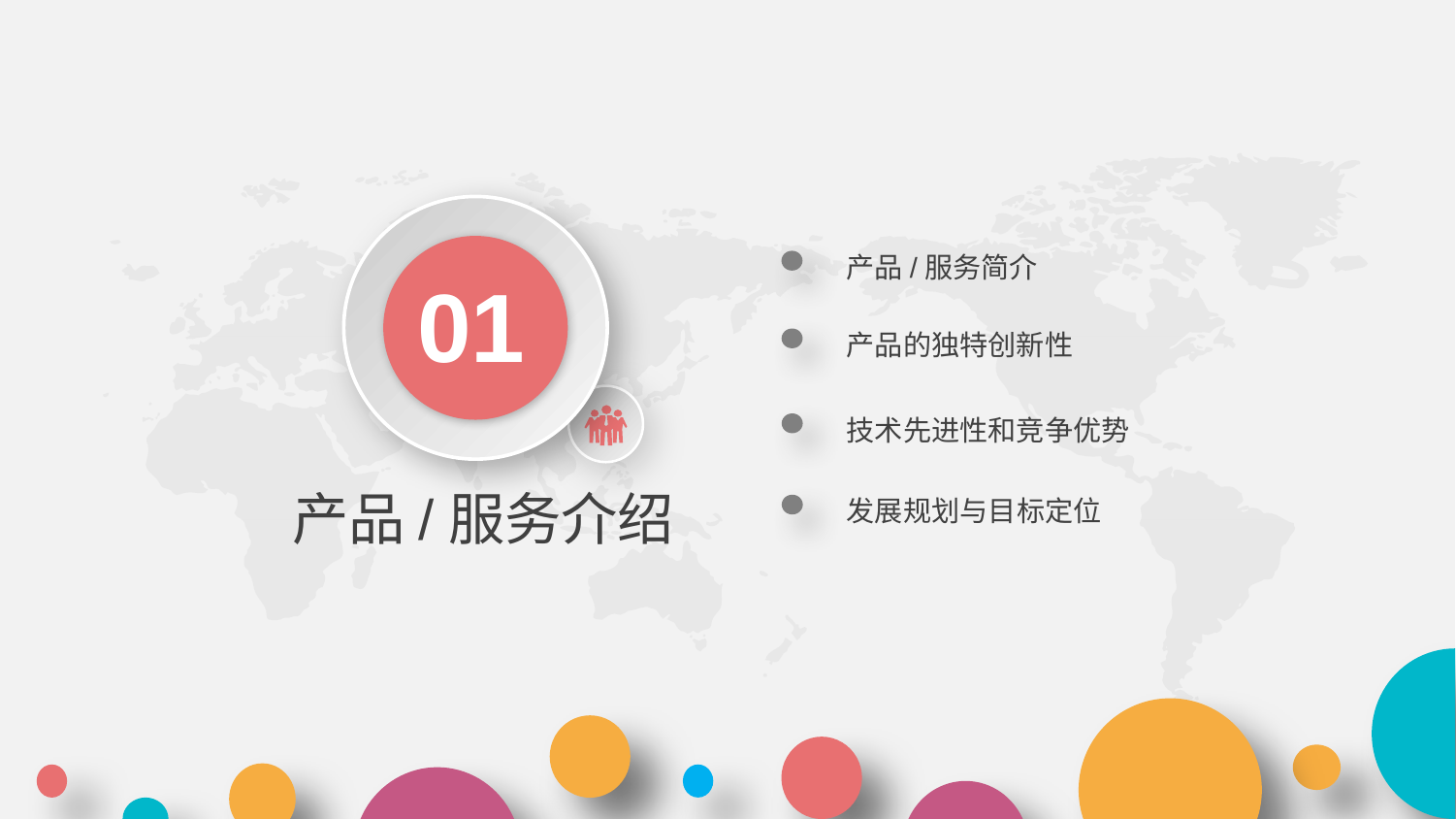

01
产品/服务简介

产品的独特创新性

技术先进性和竞争优势

产品/服务介绍
发展规划与目标定位